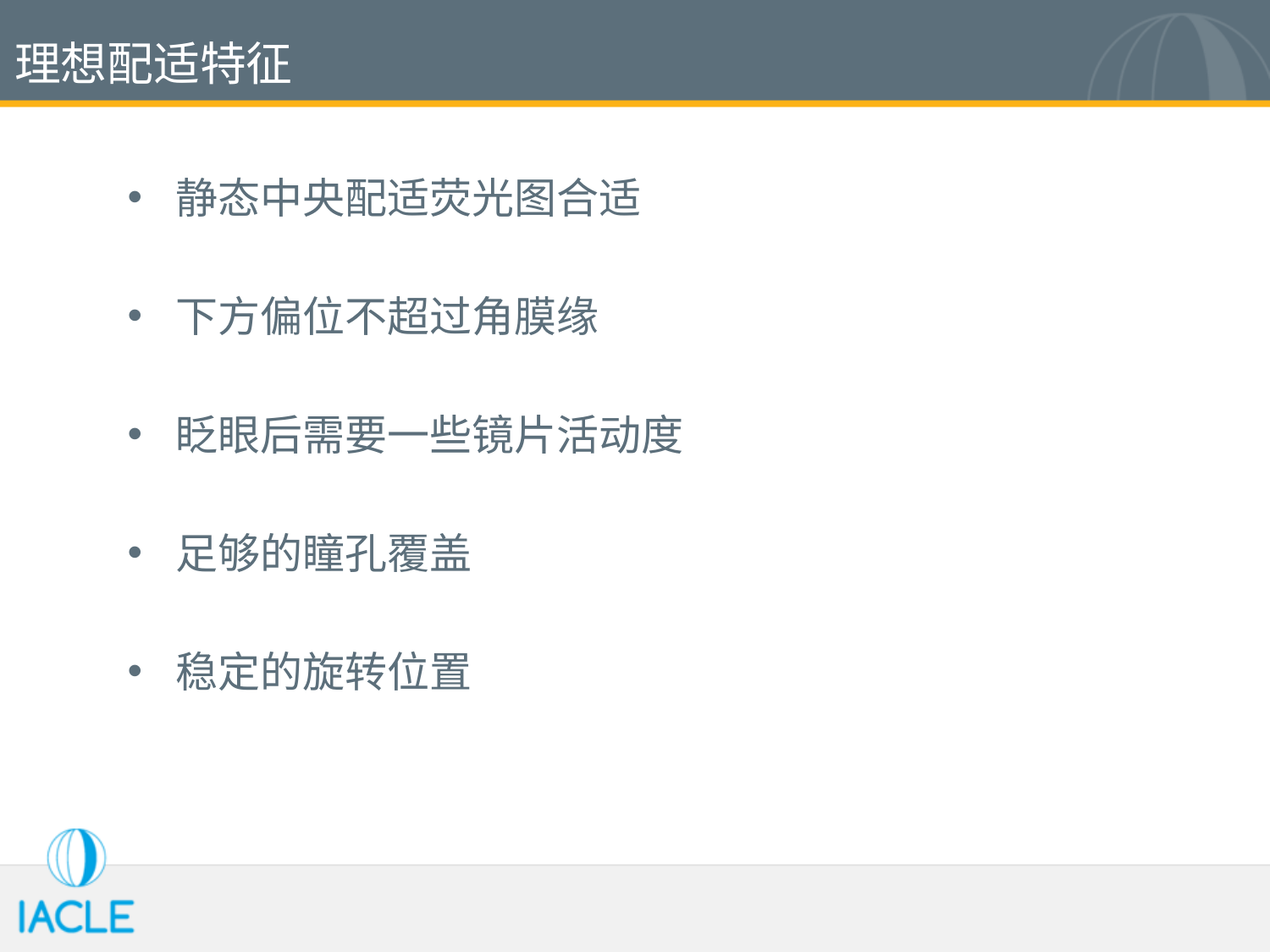

# 理想配适特征
静态中央配适荧光图合适

下方偏位不超过角膜缘

眨眼后需要一些镜片活动度

足够的瞳孔覆盖

稳定的旋转位置